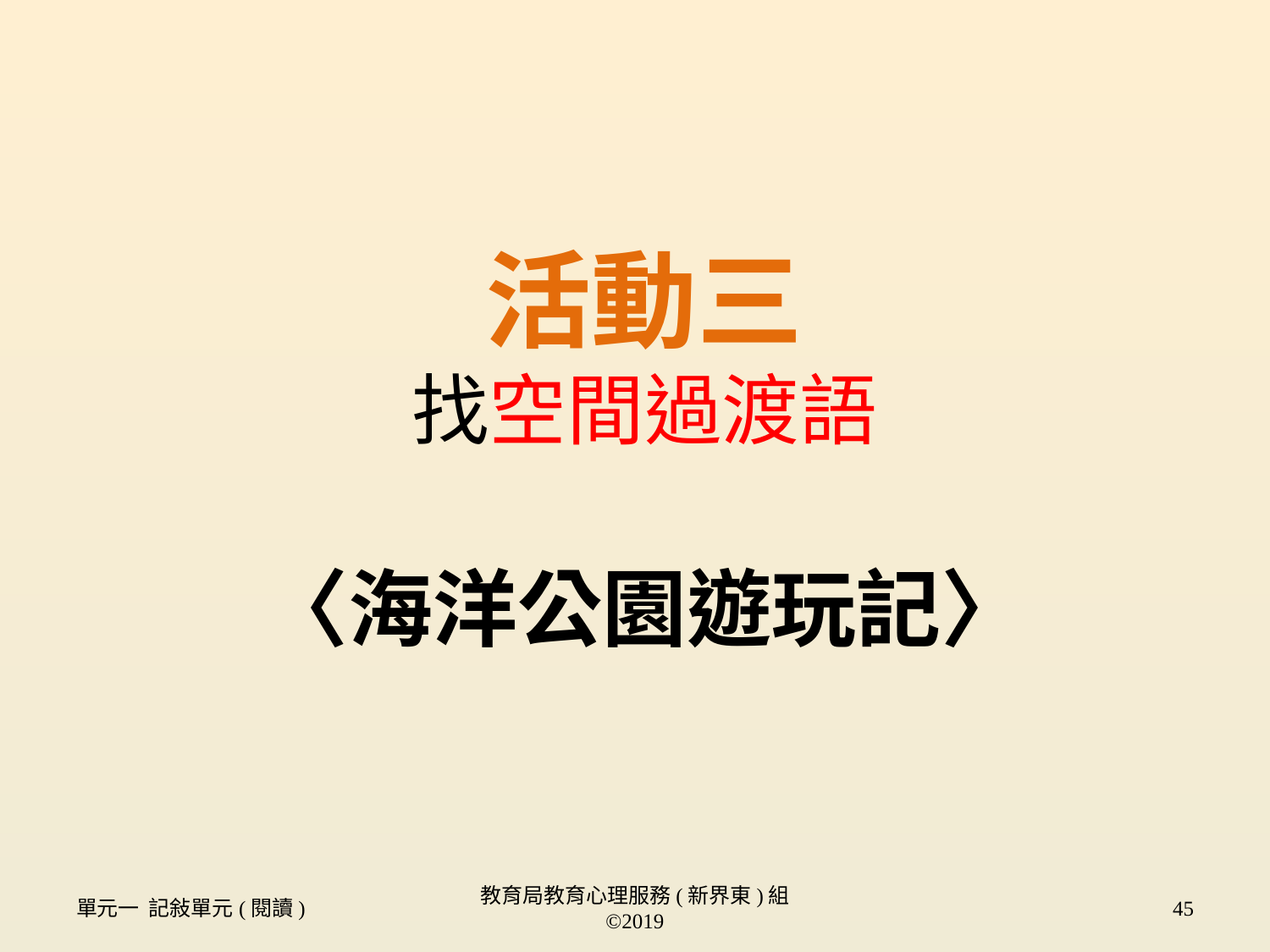

# 活動三 找空間過渡語 〈海洋公園遊玩記〉
單元一  記敍單元(閱讀)
教育局教育心理服務(新界東)組 ©2019
45